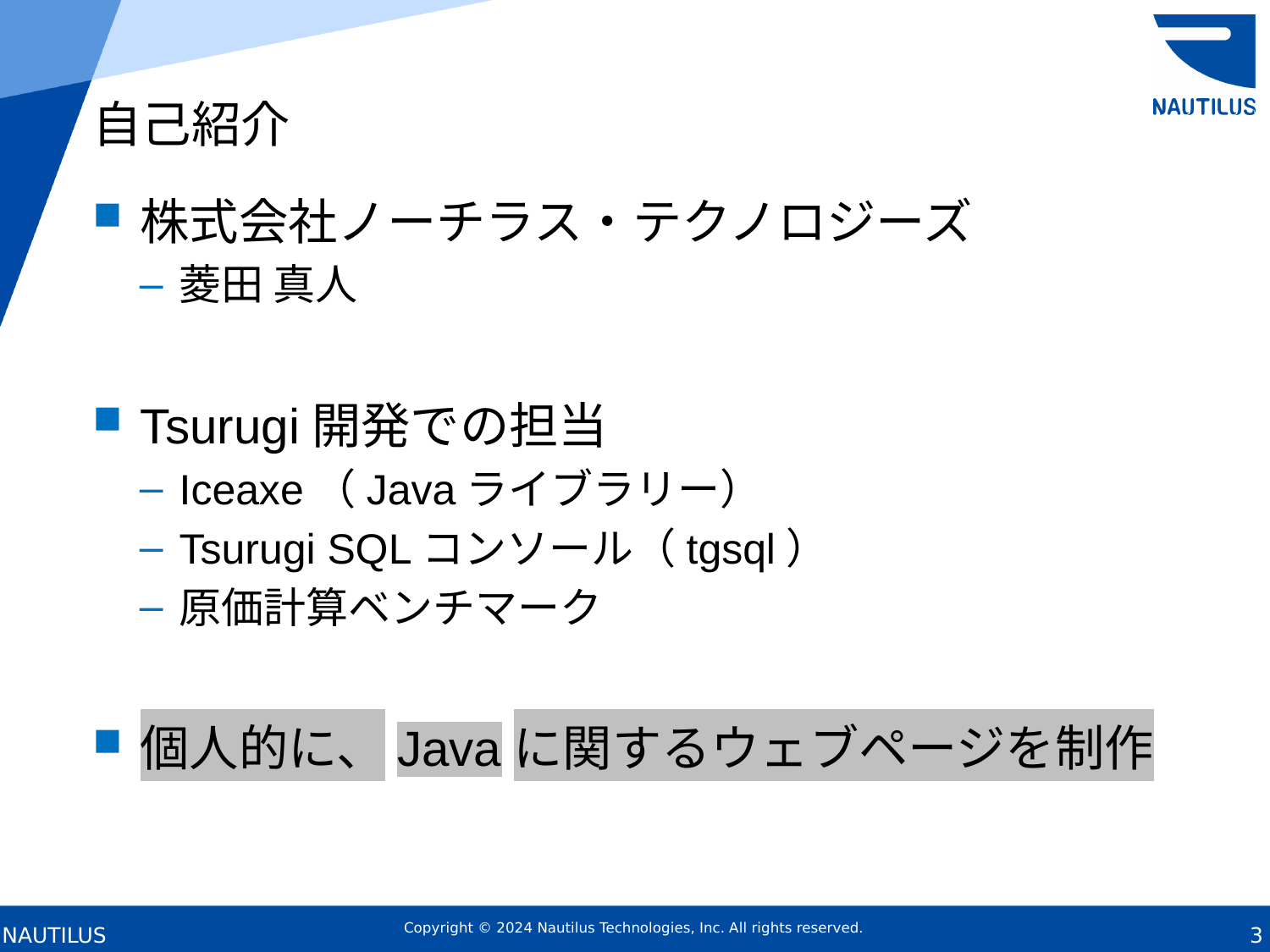

# 自己紹介
株式会社ノーチラス・テクノロジーズ
菱田 真人

Tsurugi開発での担当
Iceaxe（Javaライブラリー）
Tsurugi SQLコンソール（tgsql）
原価計算ベンチマーク

個人的に、Javaに関するウェブページを制作